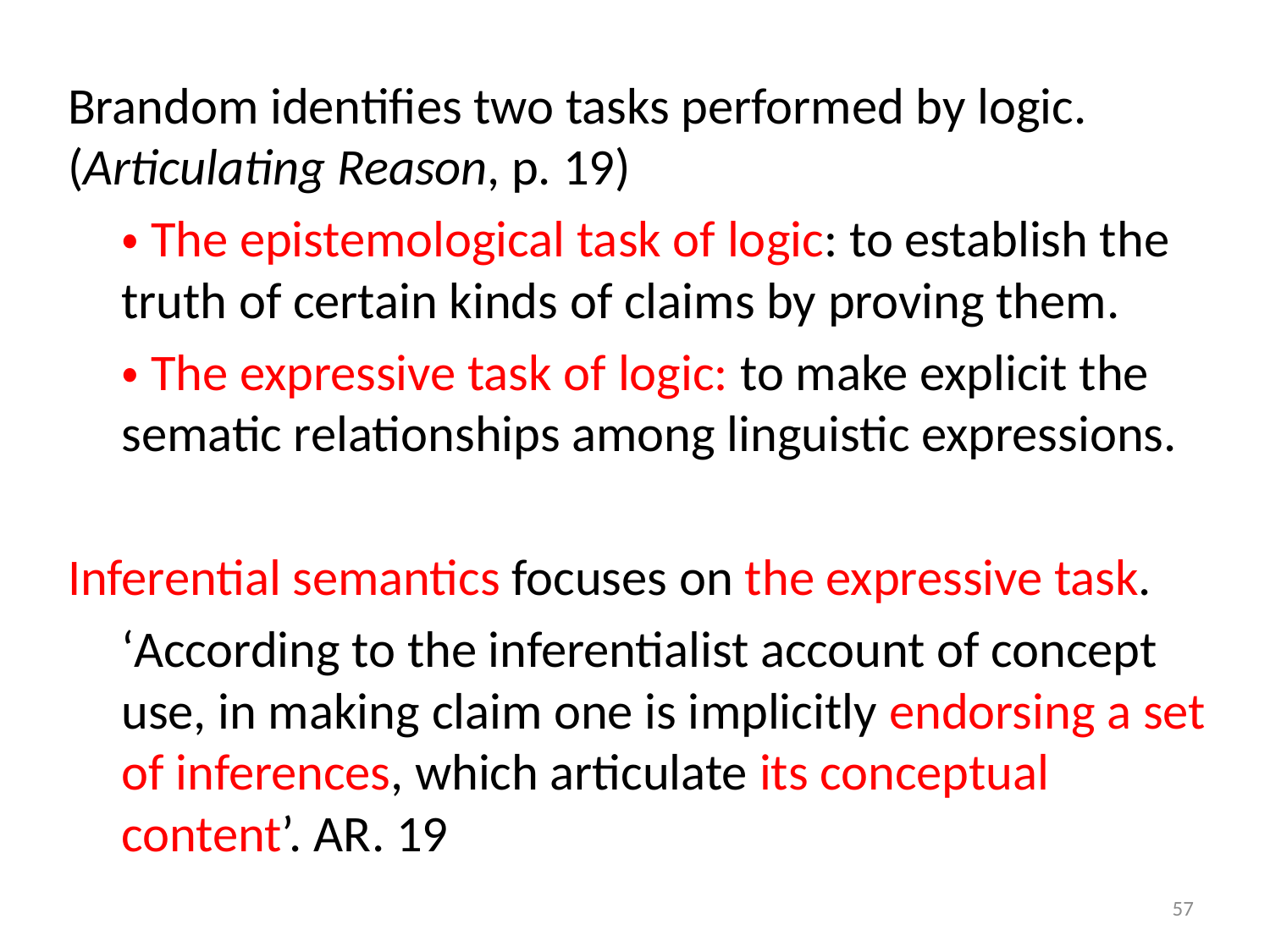

Brandom identifies two tasks performed by logic. (Articulating Reason, p. 19)
・The epistemological task of logic: to establish the truth of certain kinds of claims by proving them.
・The expressive task of logic: to make explicit the sematic relationships among linguistic expressions.

Inferential semantics focuses on the expressive task.
‘According to the inferentialist account of concept use, in making claim one is implicitly endorsing a set of inferences, which articulate its conceptual content’. AR. 19

57